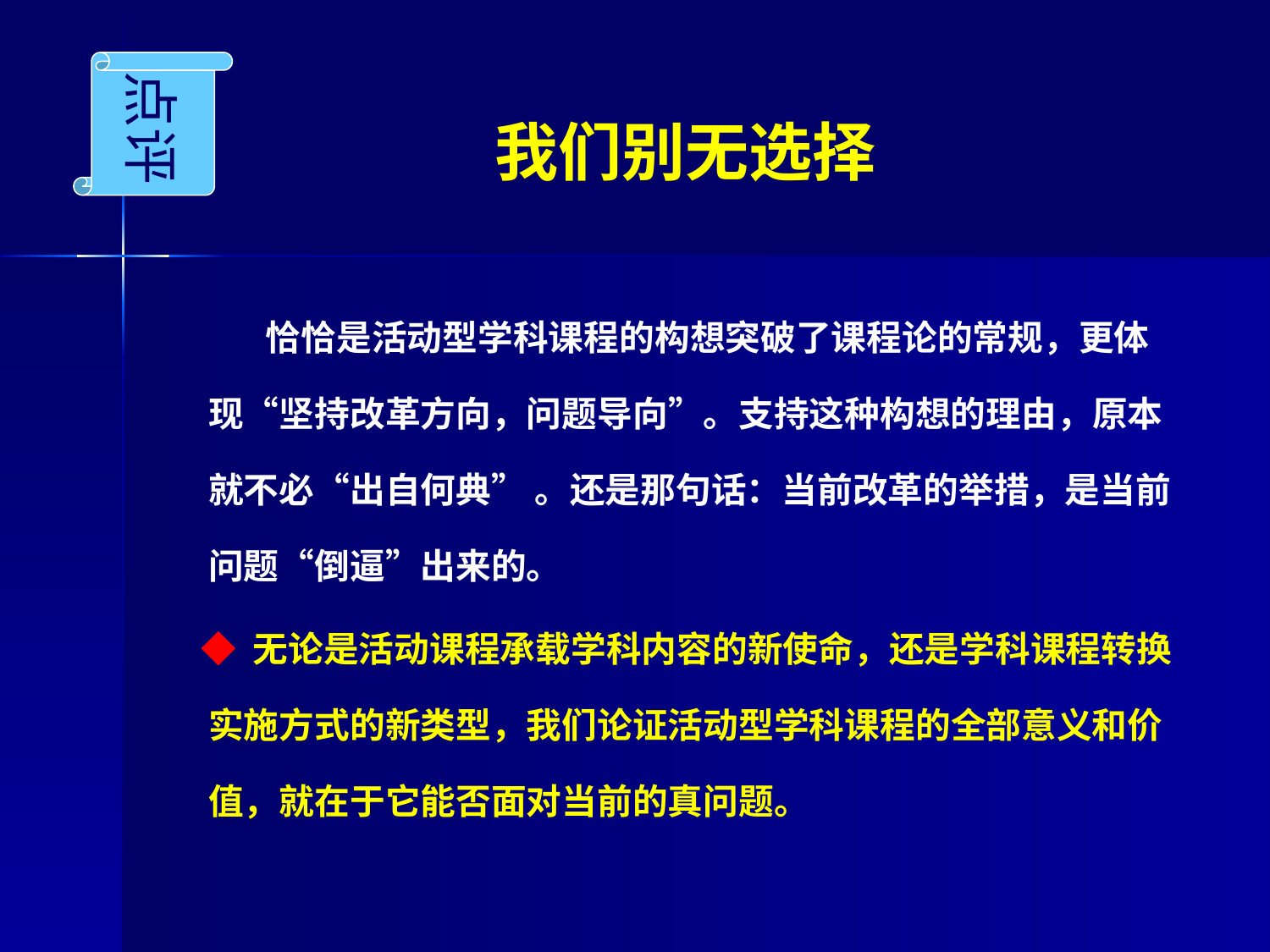

点评
我们别无选择
            恰恰是活动型学科课程的构想突破了课程论的常规，更体现“坚持改革方向，问题导向”。支持这种构想的理由，原本就不必“出自何典” 。还是那句话：当前改革的举措，是当前问题“倒逼”出来的。
     ◆ 无论是活动课程承载学科内容的新使命，还是学科课程转换实施方式的新类型，我们论证活动型学科课程的全部意义和价值，就在于它能否面对当前的真问题。